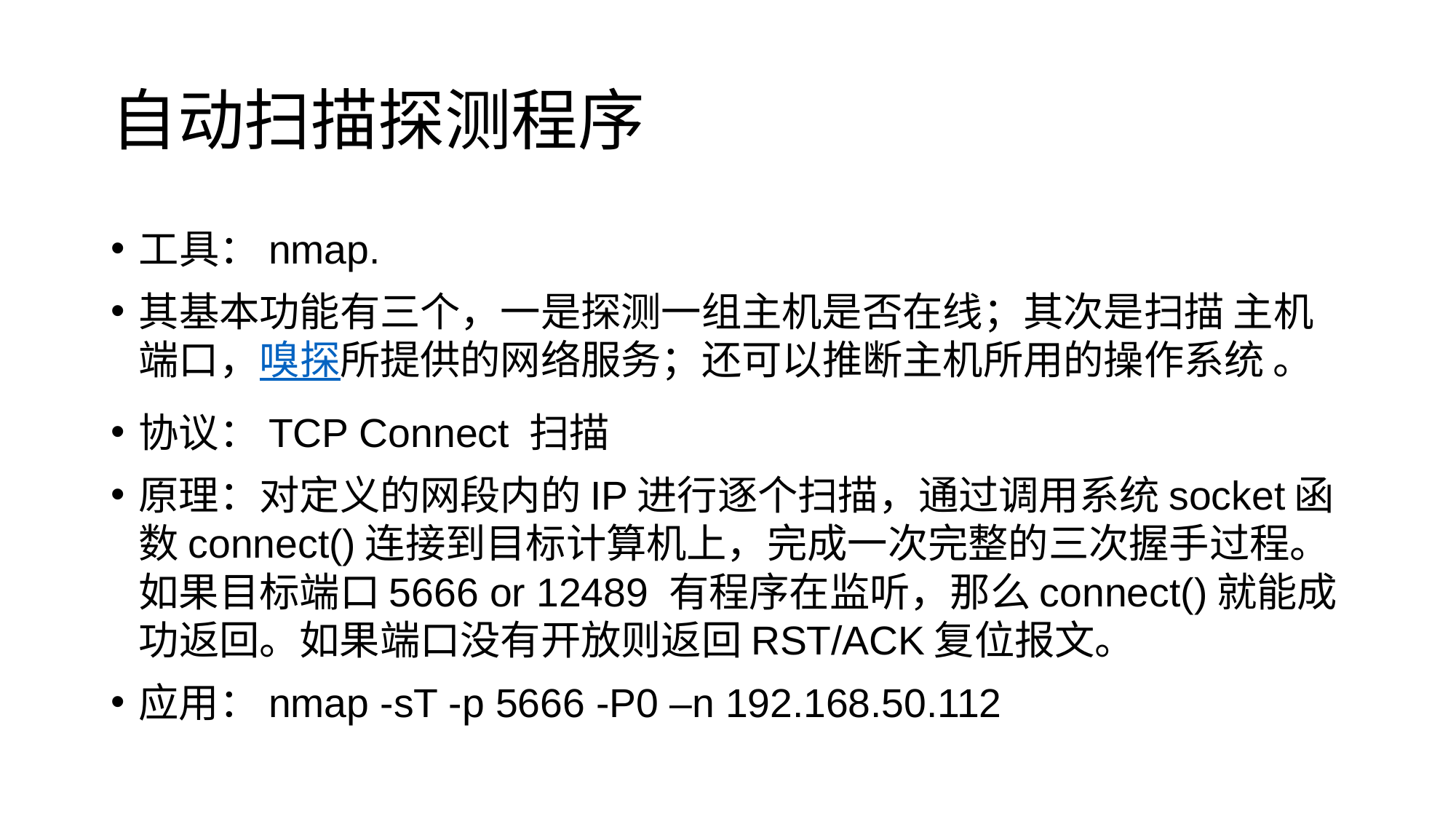

# 自动扫描探测程序
工具：nmap.
其基本功能有三个，一是探测一组主机是否在线；其次是扫描 主机端口，嗅探所提供的网络服务；还可以推断主机所用的操作系统 。
协议：TCP Connect 扫描
原理：对定义的网段内的IP进行逐个扫描，通过调用系统socket函数connect()连接到目标计算机上，完成一次完整的三次握手过程。如果目标端口5666 or 12489 有程序在监听，那么connect()就能成功返回。如果端口没有开放则返回RST/ACK复位报文。
应用：nmap -sT -p 5666 -P0 –n 192.168.50.112